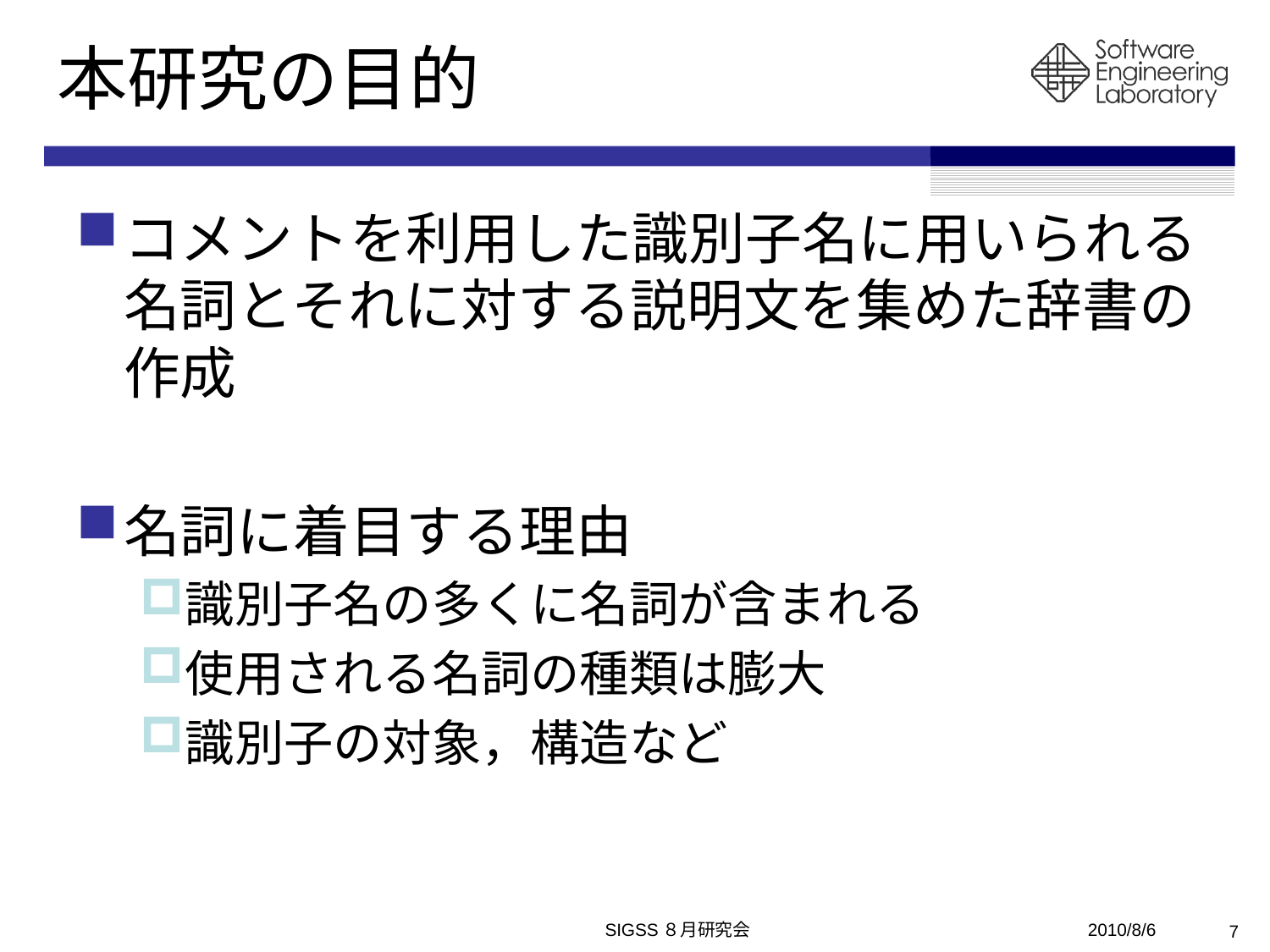

# 本研究の目的
コメントを利用した識別子名に用いられる名詞とそれに対する説明文を集めた辞書の作成

名詞に着目する理由
識別子名の多くに名詞が含まれる
使用される名詞の種類は膨大
識別子の対象，構造など

SIGSS８月研究会
2010/8/6
7